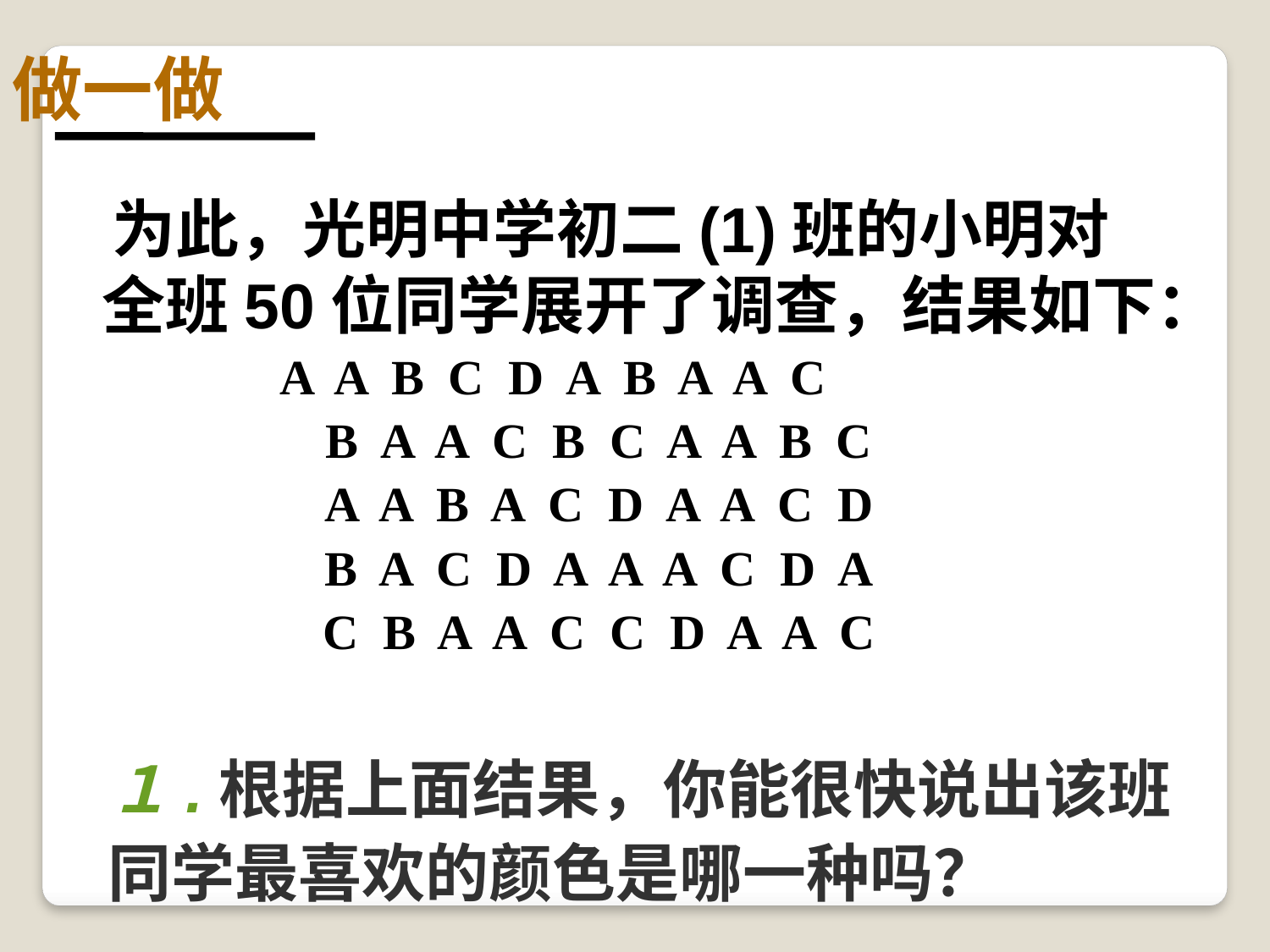

# 做一做

     为此，光明中学初二(1)班的小明对全班50位同学展开了调查，结果如下：
　　　　    A  A  B  C  D  A  B  A  A  C
B  A  A  C  B  C  A  A  B  C
A  A  B  A  C  D  A  A  C  D
B  A  C  D  A  A  A  C  D  A
C  B  A  A  C  C  D  A  A  C

１.根据上面结果，你能很快说出该班同学最喜欢的颜色是哪一种吗？